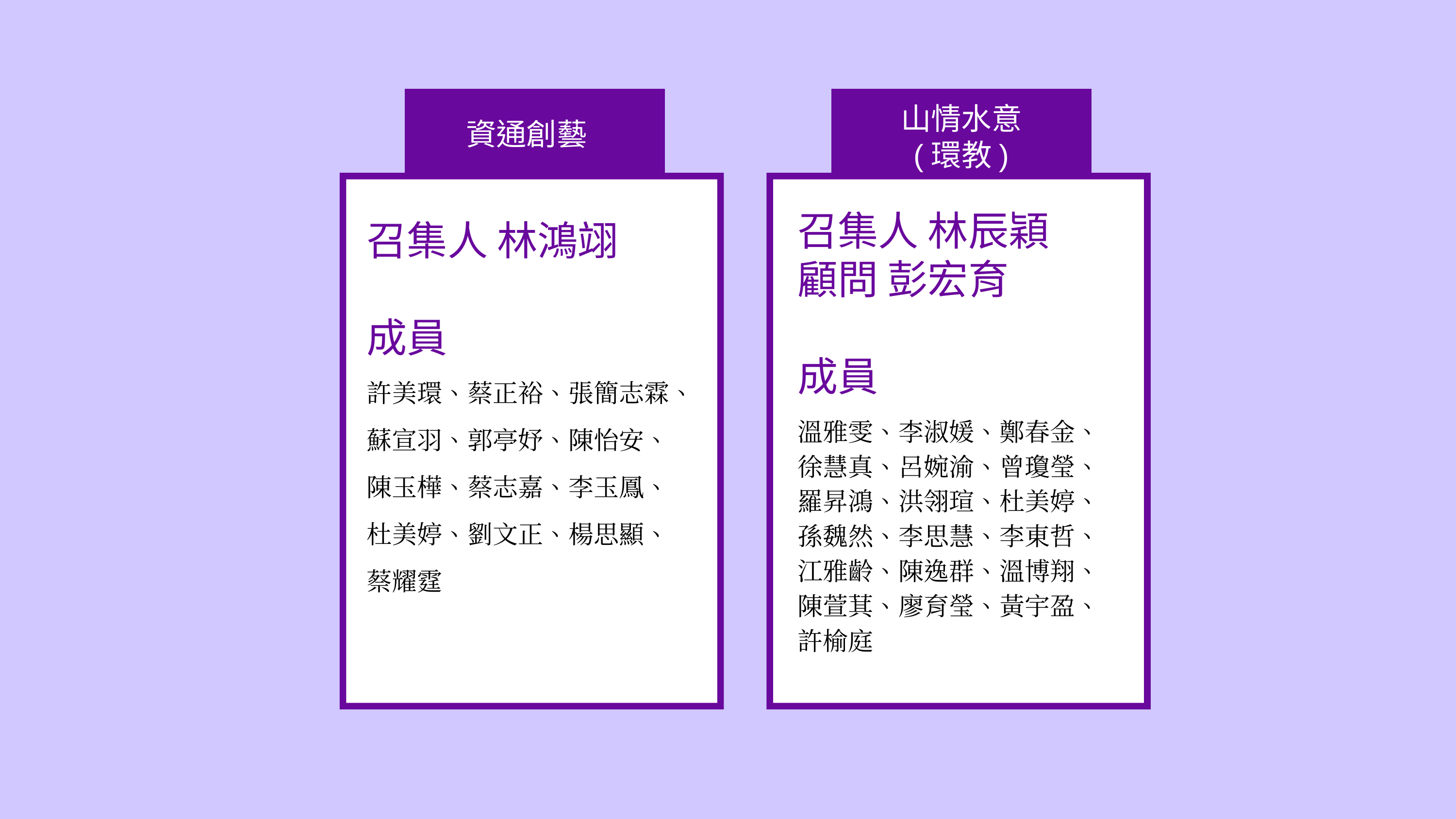

CONCEPT #1

CONCEPT #2
資通創藝
山情水意
(環教)

召集人 林辰穎
顧問 彭宏育

成員
溫雅雯、李淑媛、鄭春金、徐慧真、呂婉渝、曾瓊瑩、羅昇鴻、洪翎瑄、杜美婷、孫魏然、李思慧、李東哲、江雅齡、陳逸群、溫博翔、陳萱萁、廖育瑩、黃宇盈、許榆庭
召集人 林鴻翊

成員
許美環、蔡正裕、張簡志霖、
蘇宣羽、郭亭妤、陳怡安、
陳玉樺、蔡志嘉、李玉鳳、
杜美婷、劉文正、楊思顯、
蔡耀霆